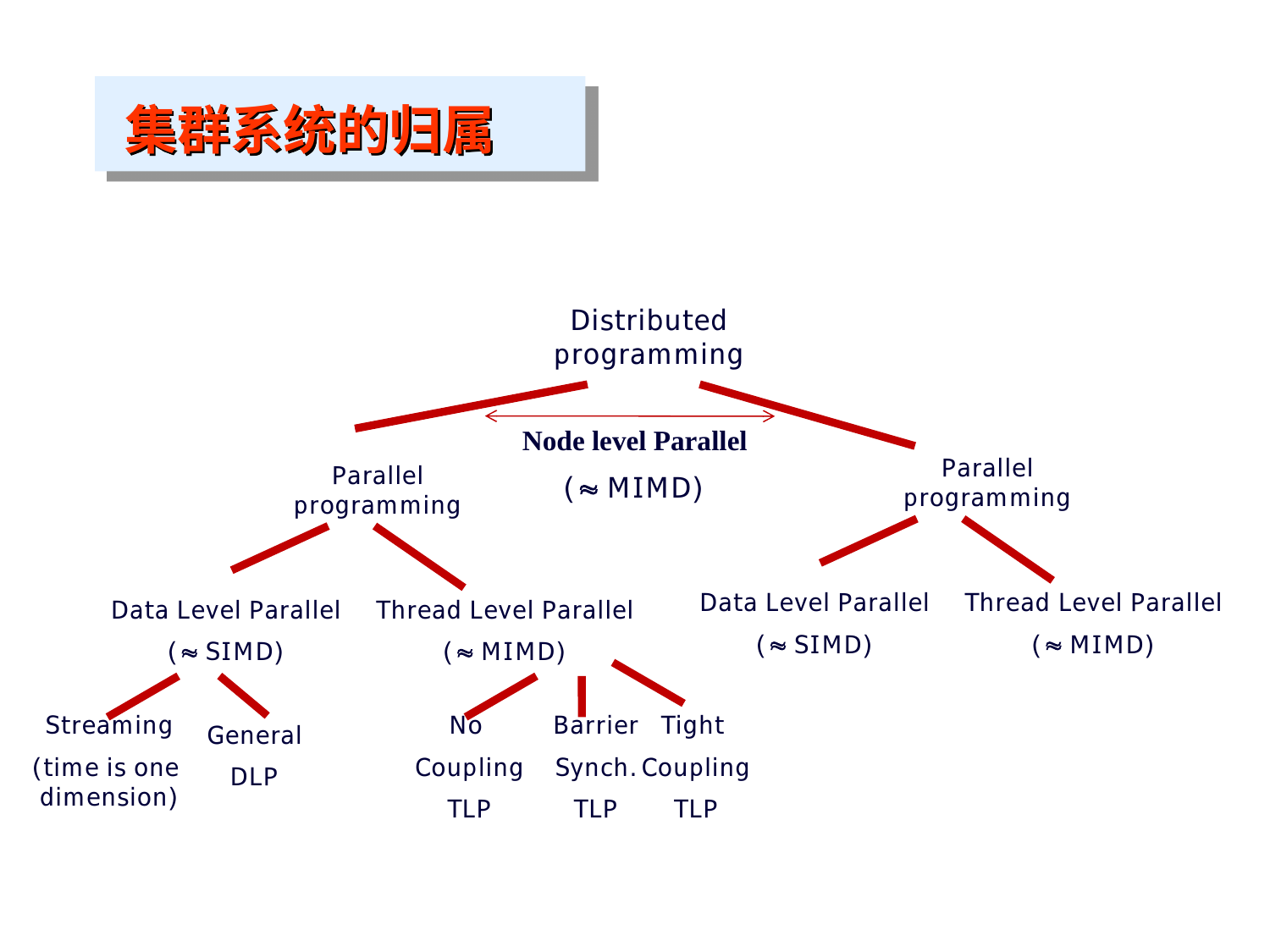

集群系统的归属
Distributed programming

Node level Parallel
(≈ MIMD)
Parallel programming
Parallel programming

Data Level Parallel
(≈ SIMD)
Thread Level Parallel
(≈ MIMD)

Data Level Parallel
(≈ SIMD)
Thread Level Parallel
(≈ MIMD)

No
Coupling
TLP
Barrier
Synch.
TLP
Tight
Coupling
TLP

Streaming
(time is one
dimension)
General
DLP